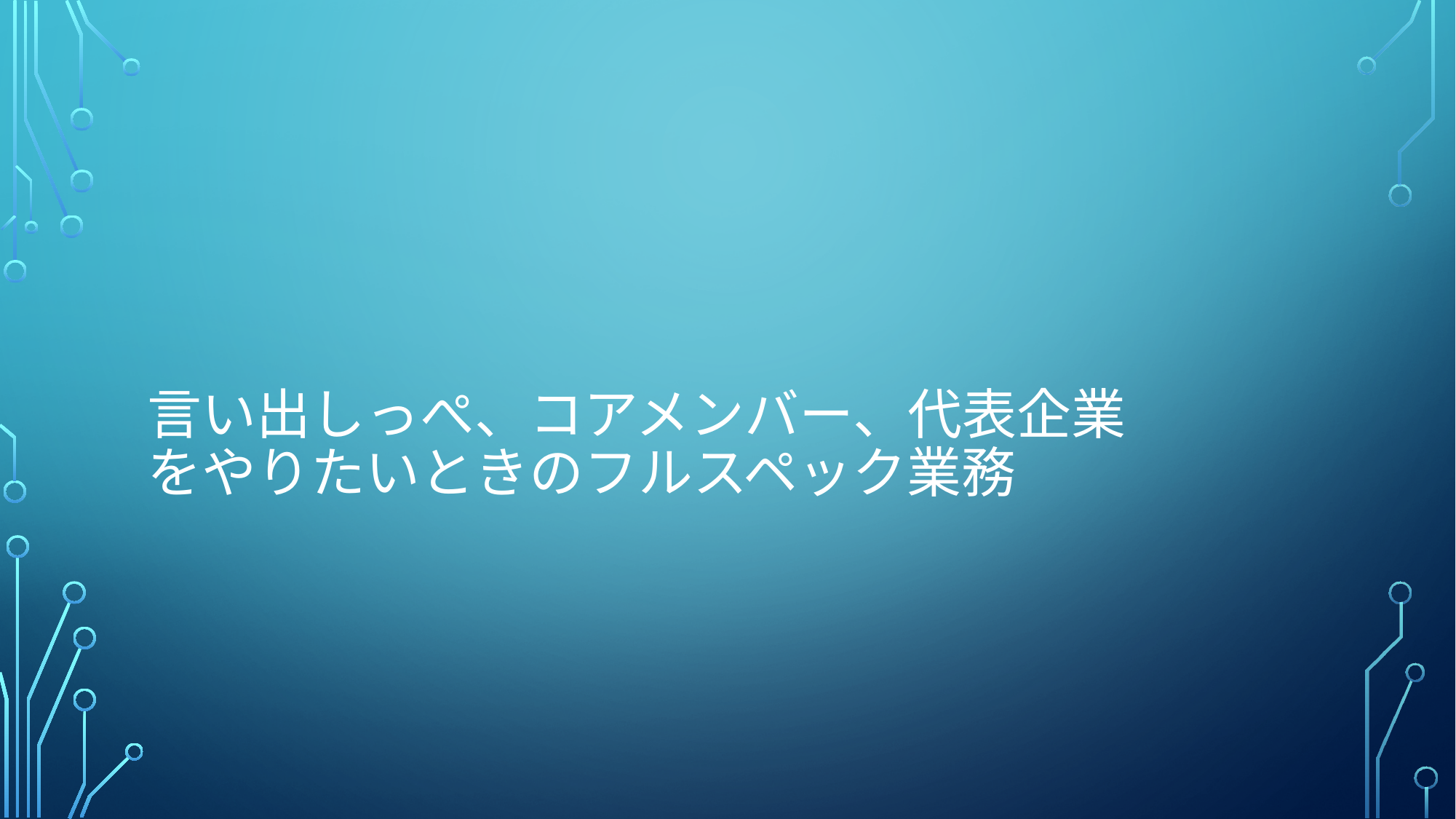

# 言い出しっぺ、コアメンバー、代表企業 をやりたいときのフルスペック業務